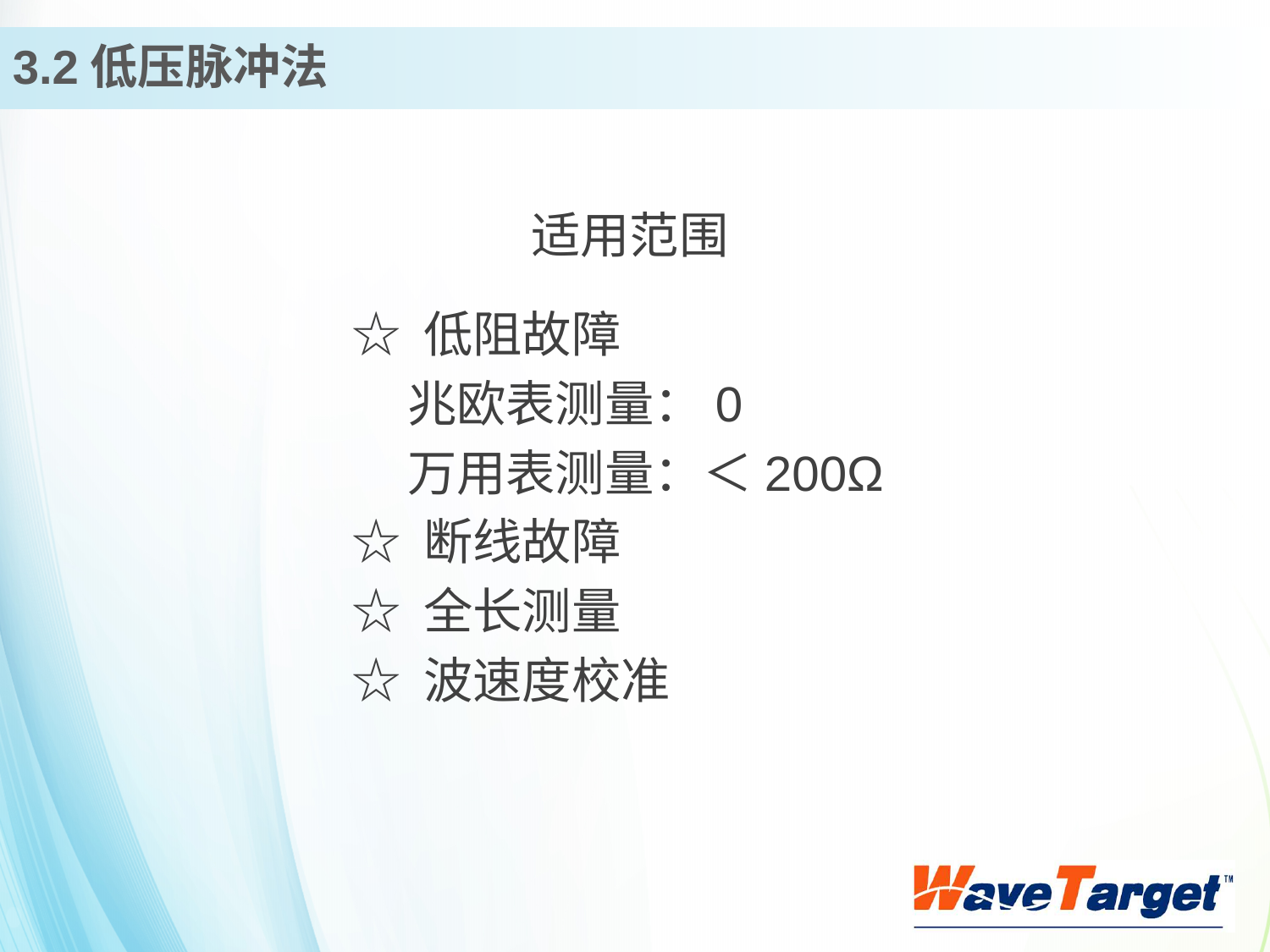

3.2低压脉冲法
适用范围
☆ 低阻故障
    兆欧表测量：0
    万用表测量：＜200Ω
☆ 断线故障
☆ 全长测量
☆ 波速度校准